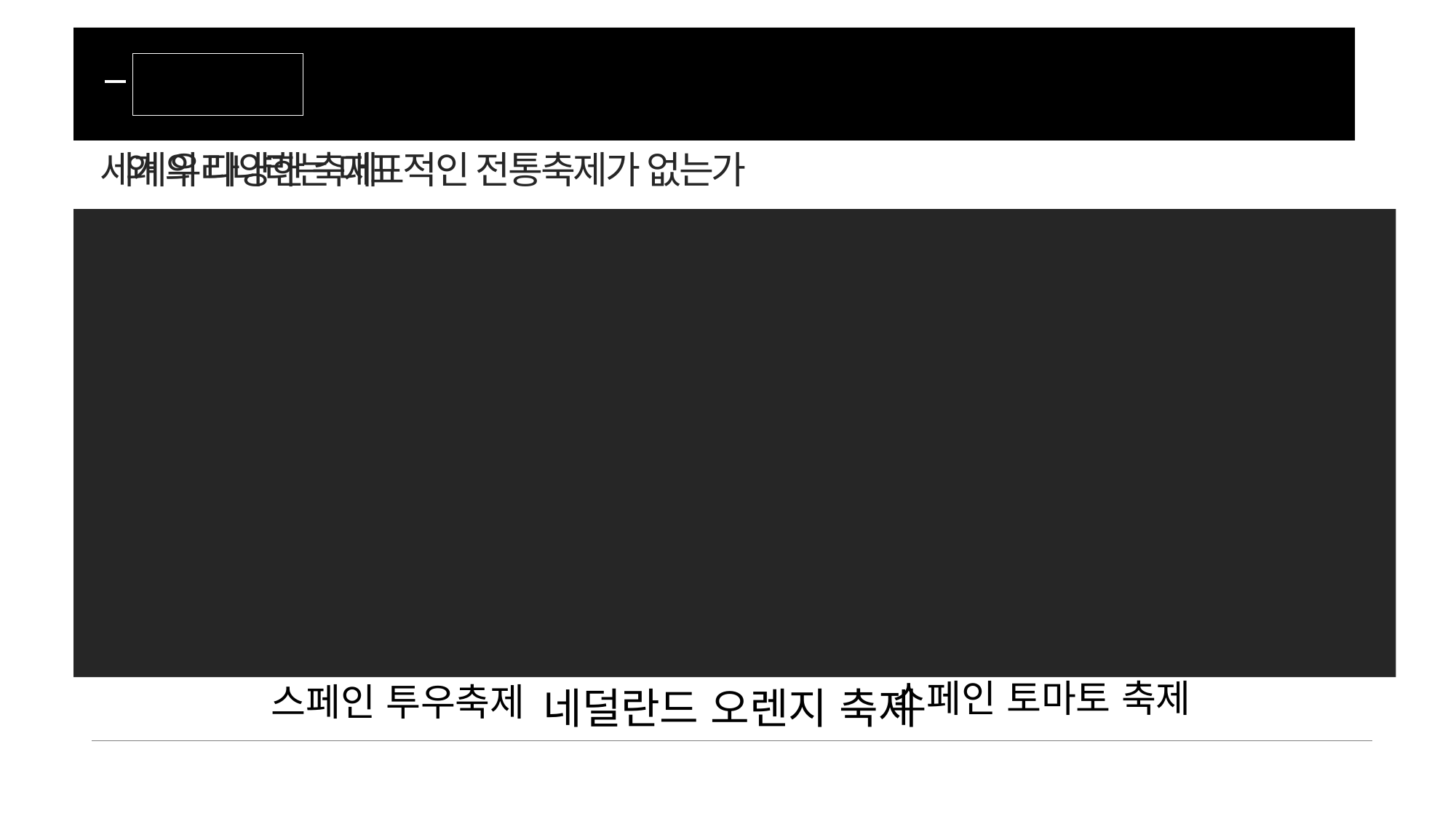

전통축제
OPINION
사업 아이템 제시
ANALYSIS
CONCEPT
IDEATION
PRODUCT
PROMOTION
왜 우리나라는 대표적인 전통축제가 없는가
세계의 다양한 축제

우리의 전통축제는 일본통치자들이 전통문화 말살정책을 시행하고
군사독재시절 새마을 운동과 함께
미신타파운동이 진행되어 마을의 전통축제는 자취를 감춤
각 국가들이 대표적인 전통축제가 있는
반면 우리나라는 대표적인 전통축제가 없음

스페인 토마토 축제

스페인 투우축제
네덜란드 오렌지 축제